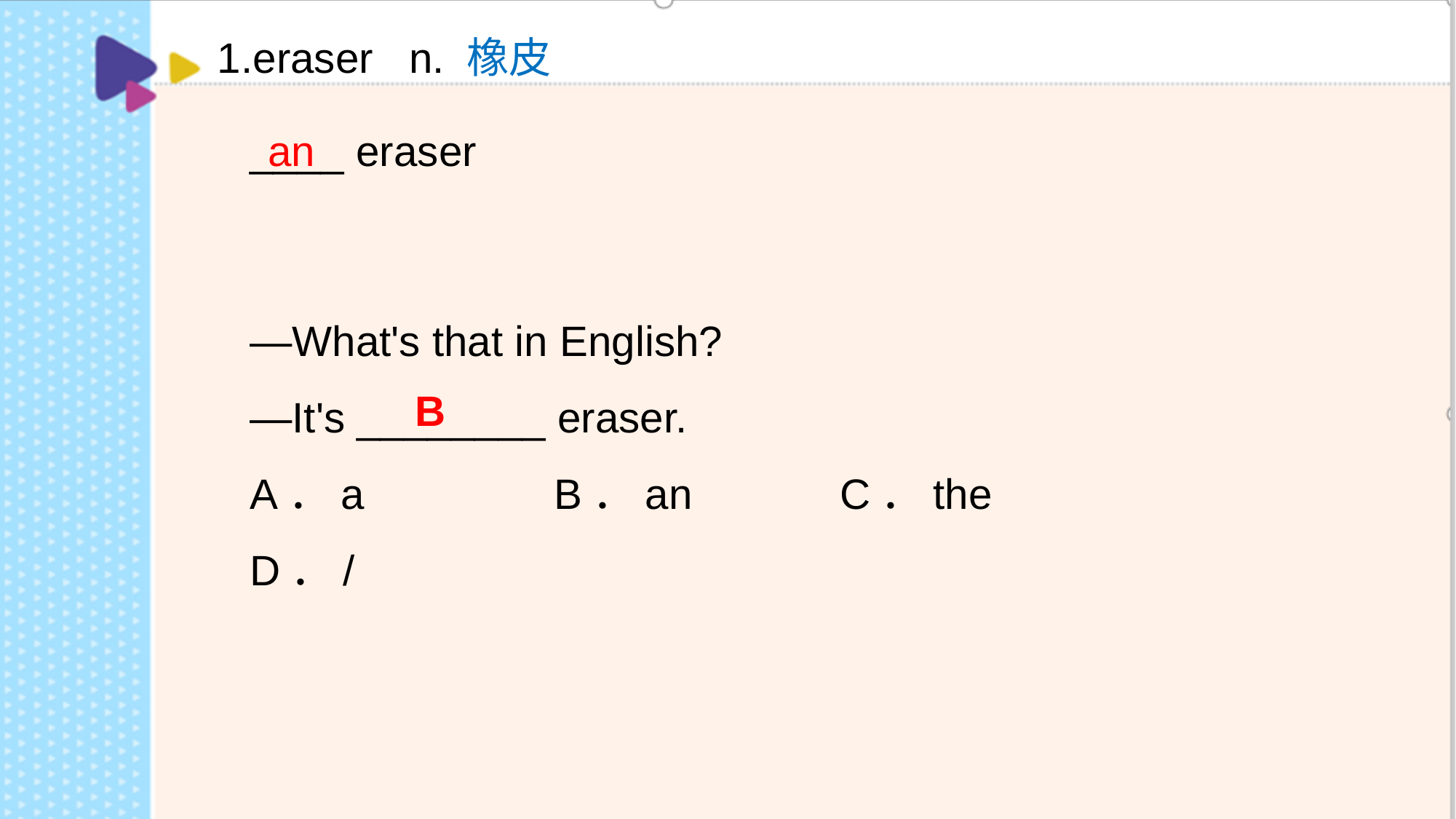

1.eraser   n. 橡皮
____ eraser
an
—What's that in English?
—It's ________ eraser.
A．a　　　　B．an　　　C．the　　　D．/
B